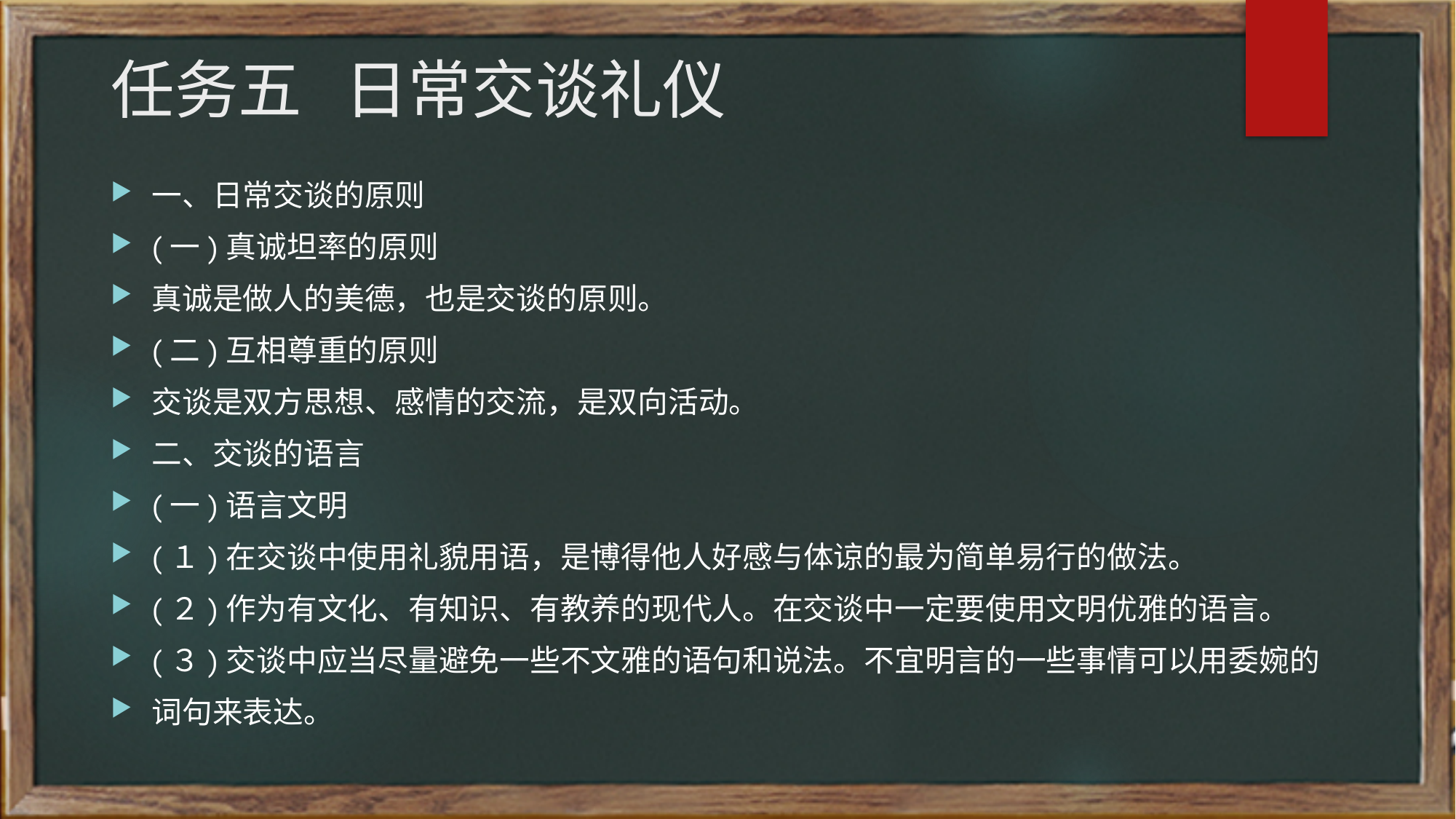

# 任务五   日常交谈礼仪
一、日常交谈的原则
(一)真诚坦率的原则
真诚是做人的美德，也是交谈的原则。
(二)互相尊重的原则
交谈是双方思想、感情的交流，是双向活动。
二、交谈的语言
(一)语言文明
(１)在交谈中使用礼貌用语，是博得他人好感与体谅的最为简单易行的做法。
(２)作为有文化、有知识、有教养的现代人。在交谈中一定要使用文明优雅的语言。
(３)交谈中应当尽量避免一些不文雅的语句和说法。不宜明言的一些事情可以用委婉的
词句来表达。